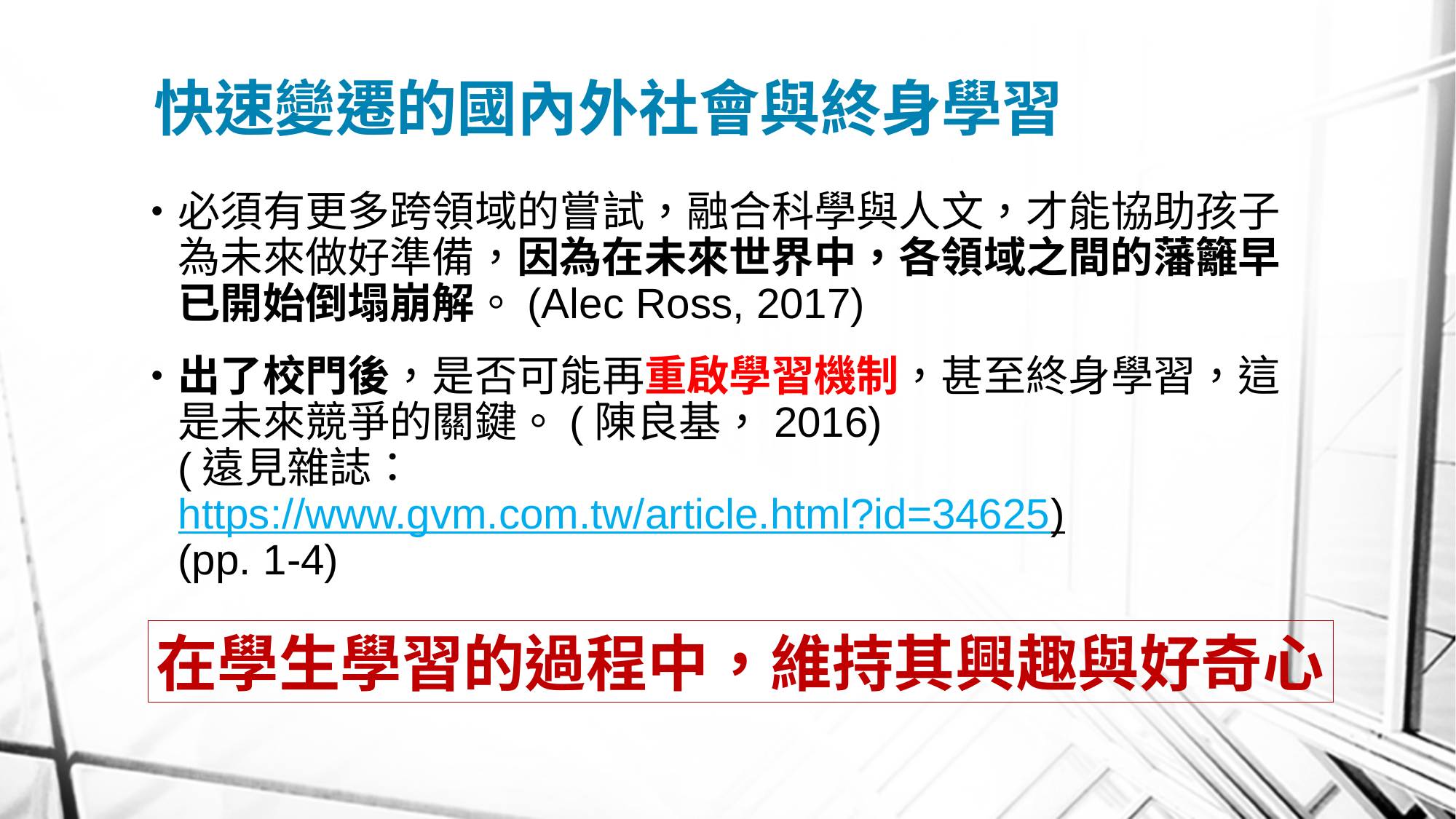

# 快速變遷的國內外社會與終身學習
必須有更多跨領域的嘗試，融合科學與人文，才能協助孩子為未來做好準備，因為在未來世界中，各領域之間的藩籬早已開始倒塌崩解。(Alec Ross, 2017)
出了校門後，是否可能再重啟學習機制，甚至終身學習，這是未來競爭的關鍵。(陳良基，2016)
(遠見雜誌：https://www.gvm.com.tw/article.html?id=34625)
(pp. 1-4)
在學生學習的過程中，維持其興趣與好奇心